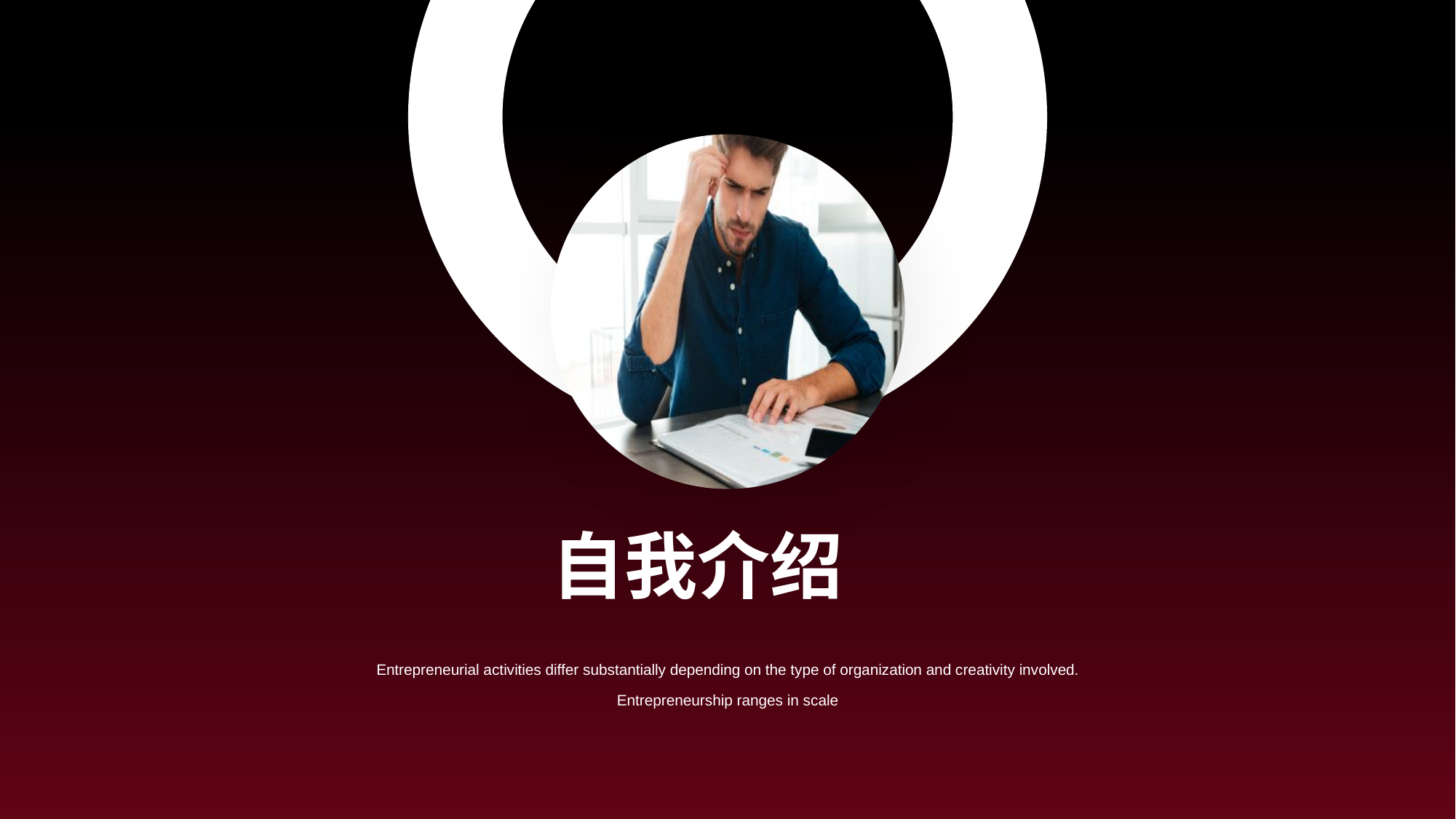

自我介绍
Entrepreneurial activities differ substantially depending on the type of organization and creativity involved. Entrepreneurship ranges in scale